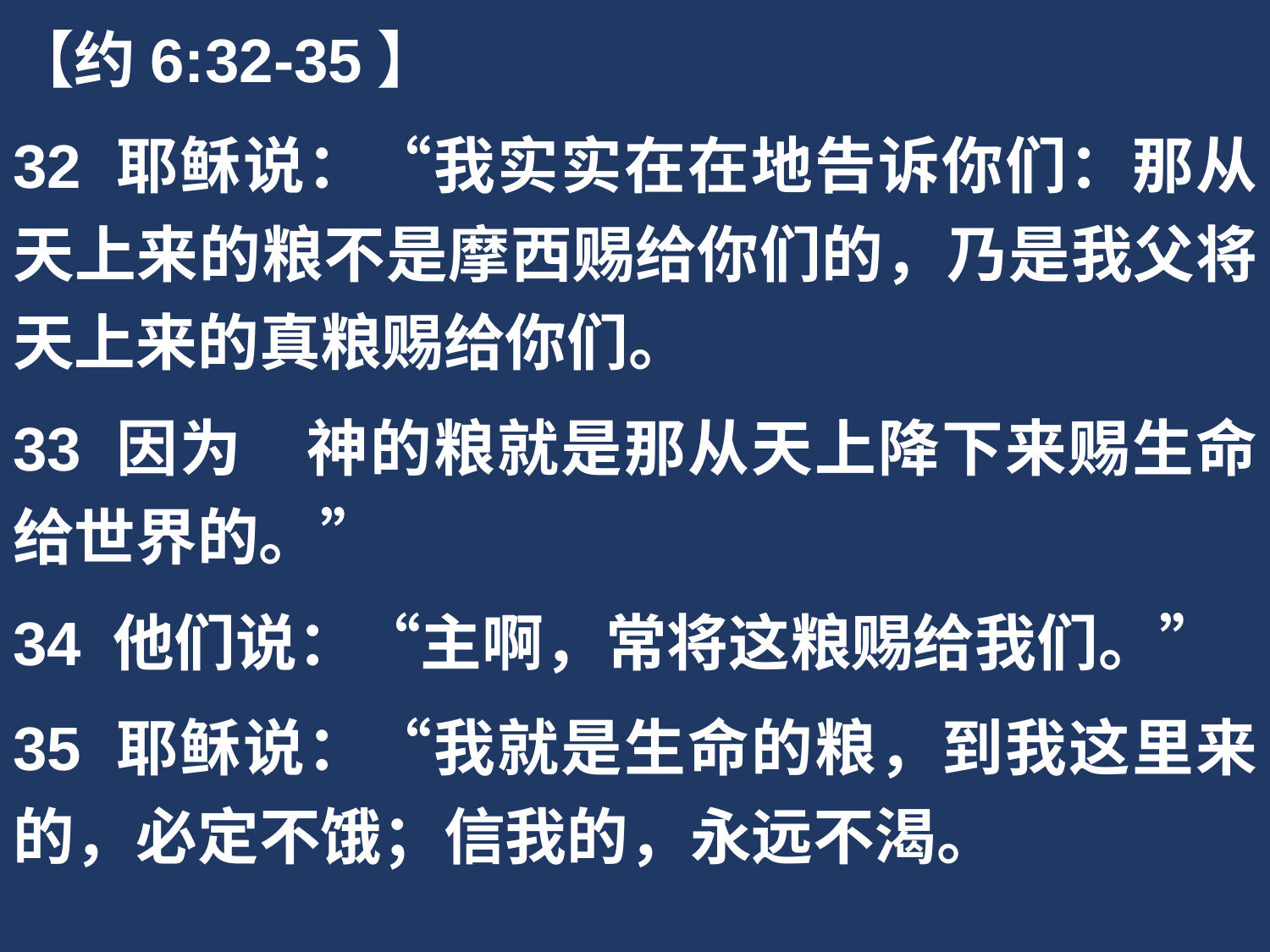

【约6:32-35】
32 耶稣说：“我实实在在地告诉你们：那从天上来的粮不是摩西赐给你们的，乃是我父将天上来的真粮赐给你们。
33 因为　神的粮就是那从天上降下来赐生命给世界的。”
34 他们说：“主啊，常将这粮赐给我们。”
35 耶稣说：“我就是生命的粮，到我这里来的，必定不饿；信我的，永远不渴。